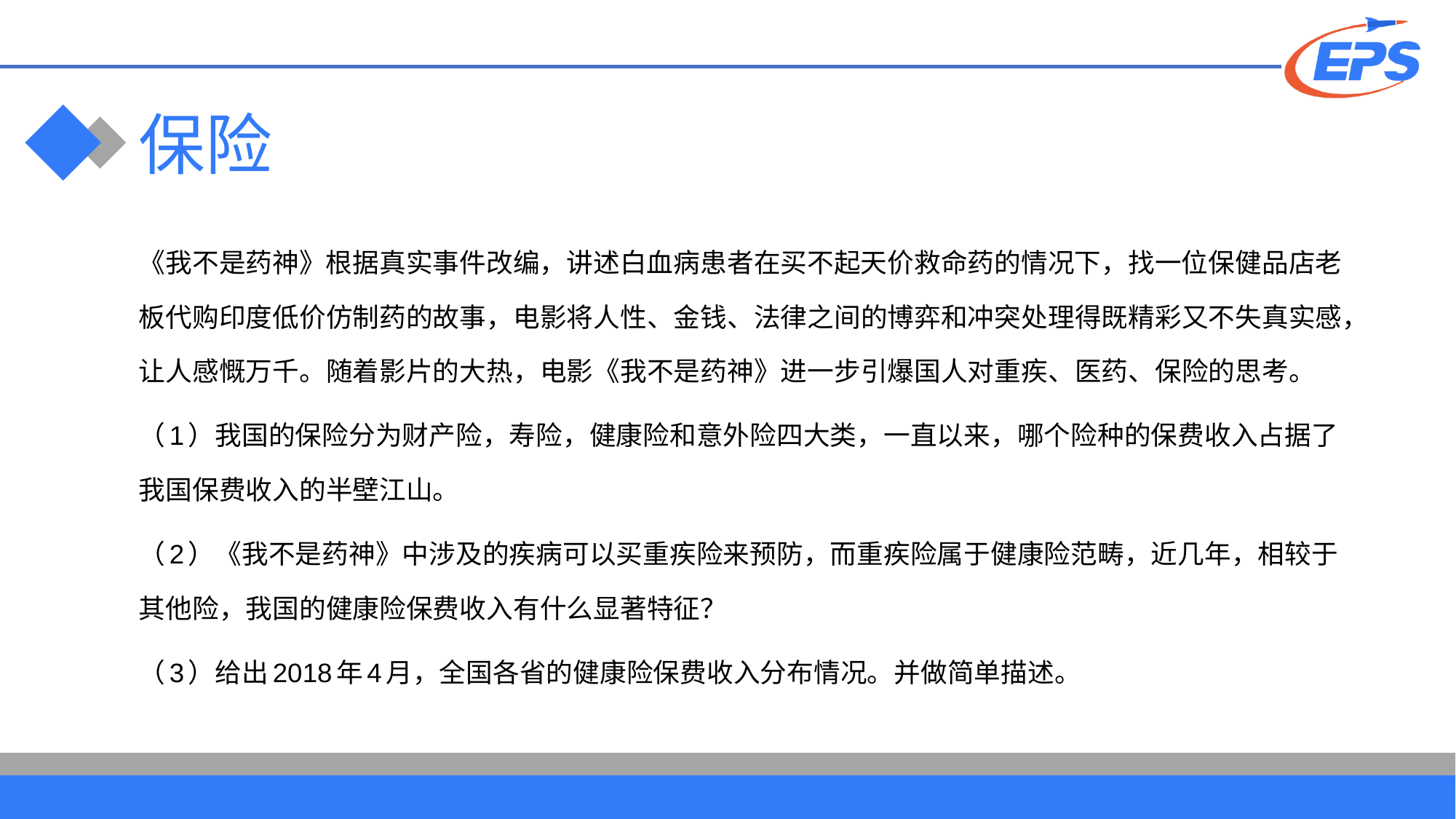

# 保险
《我不是药神》根据真实事件改编，讲述白血病患者在买不起天价救命药的情况下，找一位保健品店老板代购印度低价仿制药的故事，电影将人性、金钱、法律之间的博弈和冲突处理得既精彩又不失真实感，让人感慨万千。随着影片的大热，电影《我不是药神》进一步引爆国人对重疾、医药、保险的思考。
（1）我国的保险分为财产险，寿险，健康险和意外险四大类，一直以来，哪个险种的保费收入占据了我国保费收入的半壁江山。
（2）《我不是药神》中涉及的疾病可以买重疾险来预防，而重疾险属于健康险范畴，近几年，相较于其他险，我国的健康险保费收入有什么显著特征？
（3）给出2018年4月，全国各省的健康险保费收入分布情况。并做简单描述。